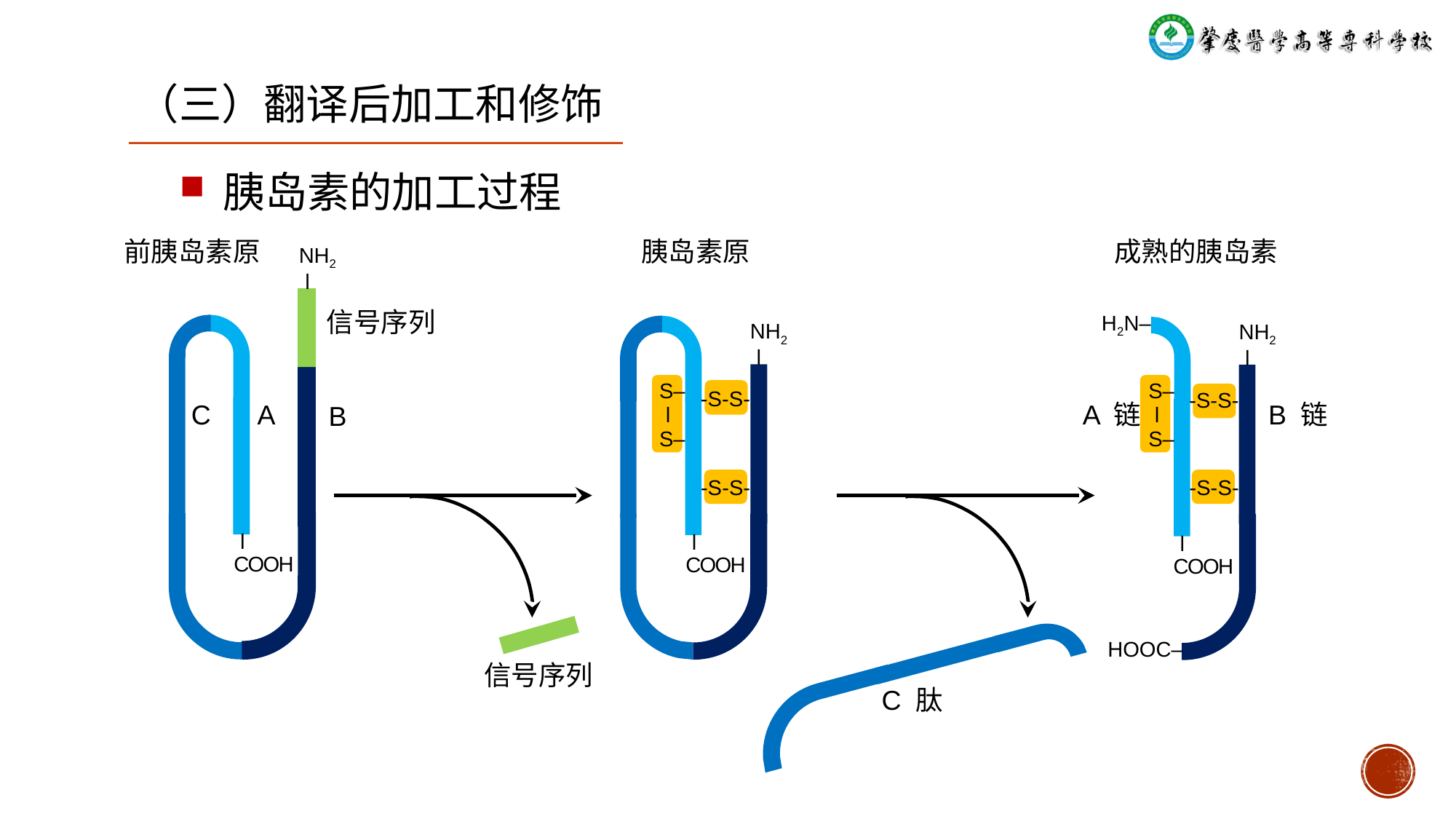

（三）翻译后加工和修饰
胰岛素的加工过程
前胰岛素原
胰岛素原
成熟的胰岛素
NH2
 ǀ

信号序列
H2N‒

NH2
 ǀ
NH2
 ǀ

S‒
 ǀ
S‒
S‒
 ǀ
S‒

-S-S-
-S-S-

C
A
A 链
B 链
B

-S-S-

-S-S-

 ǀ
COOH
 ǀ
COOH
 ǀ
COOH

HOOC‒
信号序列
C 肽